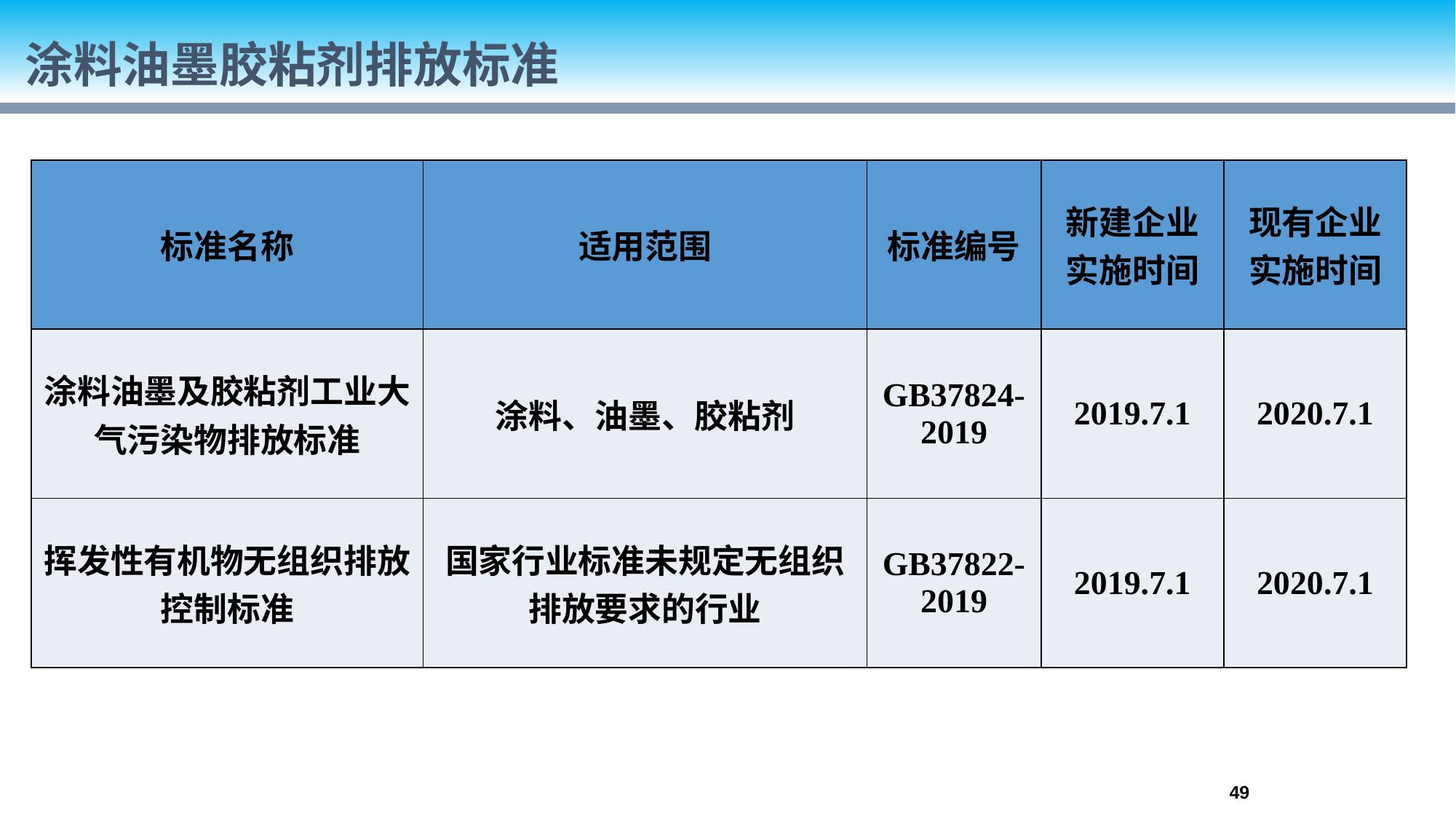

涂料油墨胶粘剂排放标准
| 标准名称 | 适用范围 | 标准编号 | 新建企业 实施时间 | 现有企业 实施时间 |
| --- | --- | --- | --- | --- |
| 涂料油墨及胶粘剂工业大气污染物排放标准 | 涂料、油墨、胶粘剂 | GB37824-2019 | 2019.7.1 | 2020.7.1 |
| 挥发性有机物无组织排放 控制标准 | 国家行业标准未规定无组织排放要求的行业 | GB37822-2019 | 2019.7.1 | 2020.7.1 |
49